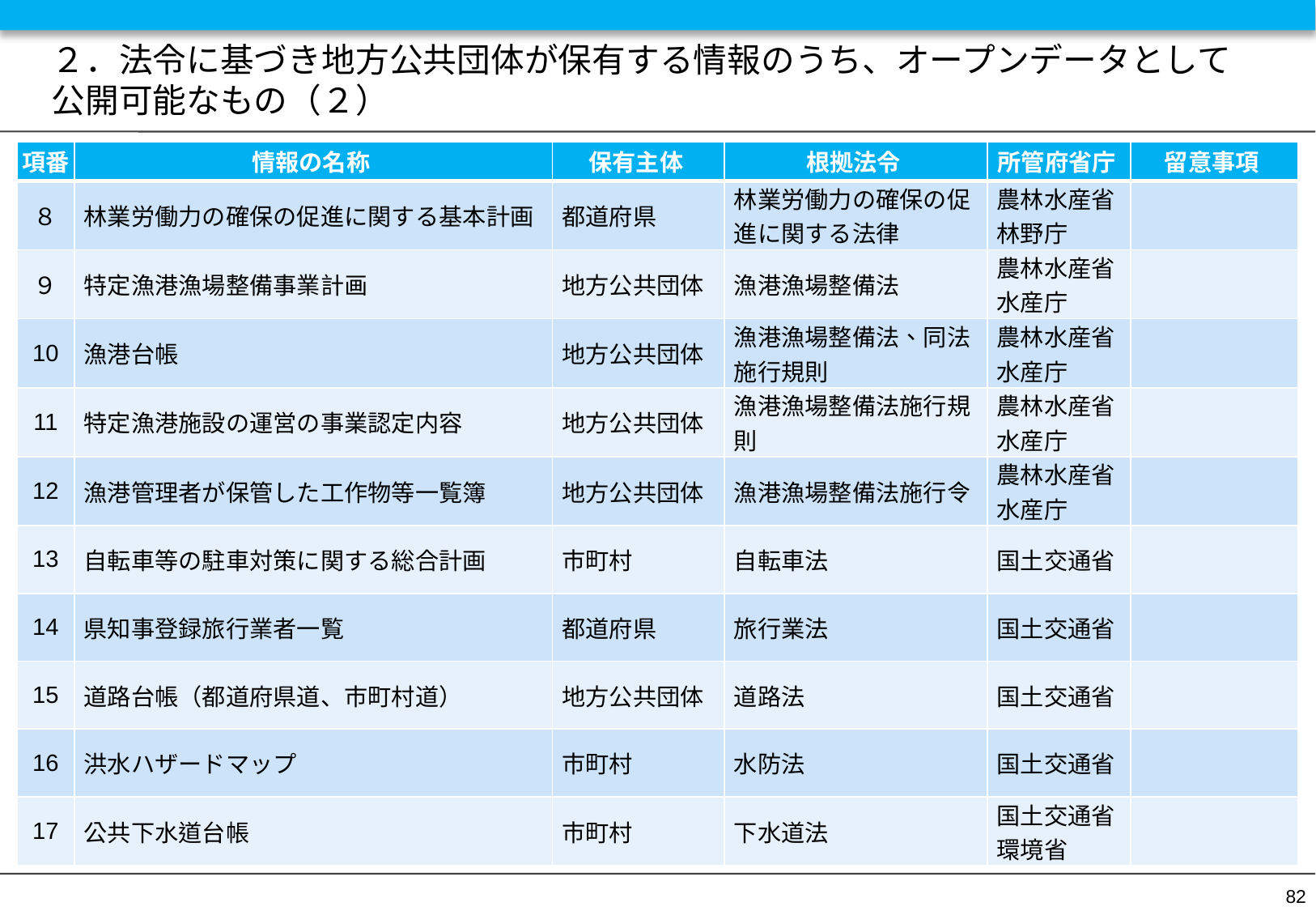

# ２．法令に基づき地方公共団体が保有する情報のうち、オープンデータとして公開可能なもの（２）
| 項番 | 情報の名称 | 保有主体 | 根拠法令 | 所管府省庁 | 留意事項 |
| --- | --- | --- | --- | --- | --- |
| ８ | 林業労働力の確保の促進に関する基本計画 | 都道府県 | 林業労働力の確保の促進に関する法律 | 農林水産省 林野庁 |  |
| ９ | 特定漁港漁場整備事業計画 | 地方公共団体 | 漁港漁場整備法 | 農林水産省 水産庁 |  |
| 10 | 漁港台帳 | 地方公共団体 | 漁港漁場整備法、同法施行規則 | 農林水産省 水産庁 |  |
| 11 | 特定漁港施設の運営の事業認定内容 | 地方公共団体 | 漁港漁場整備法施行規則 | 農林水産省 水産庁 |  |
| 12 | 漁港管理者が保管した工作物等一覧簿 | 地方公共団体 | 漁港漁場整備法施行令 | 農林水産省 水産庁 |  |
| 13 | 自転車等の駐車対策に関する総合計画 | 市町村 | 自転車法 | 国土交通省 |  |
| 14 | 県知事登録旅行業者一覧 | 都道府県 | 旅行業法 | 国土交通省 |  |
| 15 | 道路台帳（都道府県道、市町村道） | 地方公共団体 | 道路法 | 国土交通省 |  |
| 16 | 洪水ハザードマップ | 市町村 | 水防法 | 国土交通省 |  |
| 17 | 公共下水道台帳 | 市町村 | 下水道法 | 国土交通省 環境省 |  |
82